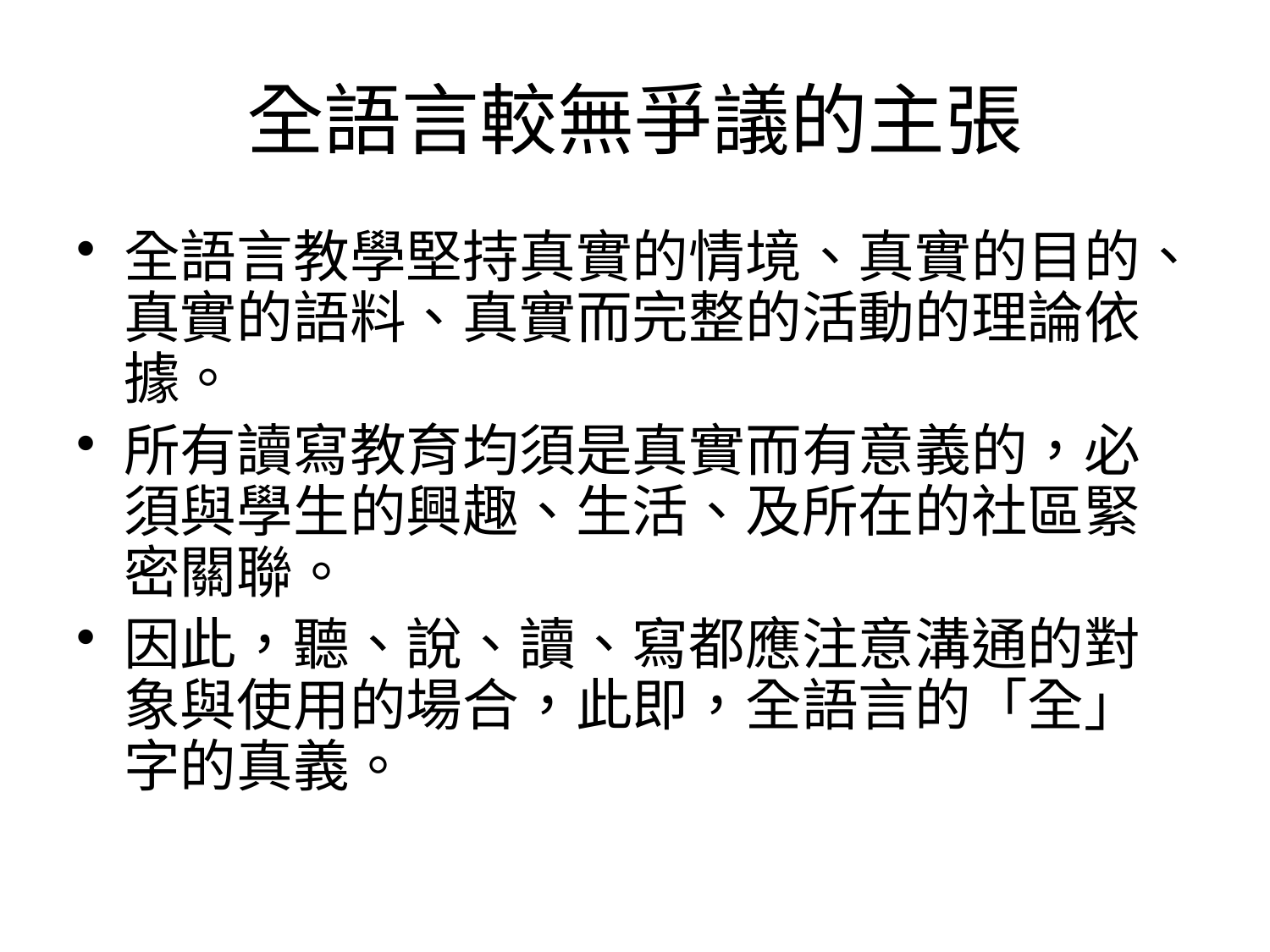

# 全語言較無爭議的主張
全語言教學堅持真實的情境、真實的目的、真實的語料、真實而完整的活動的理論依據。
所有讀寫教育均須是真實而有意義的，必須與學生的興趣、生活、及所在的社區緊密關聯。
因此，聽、說、讀、寫都應注意溝通的對象與使用的場合，此即，全語言的「全」字的真義。